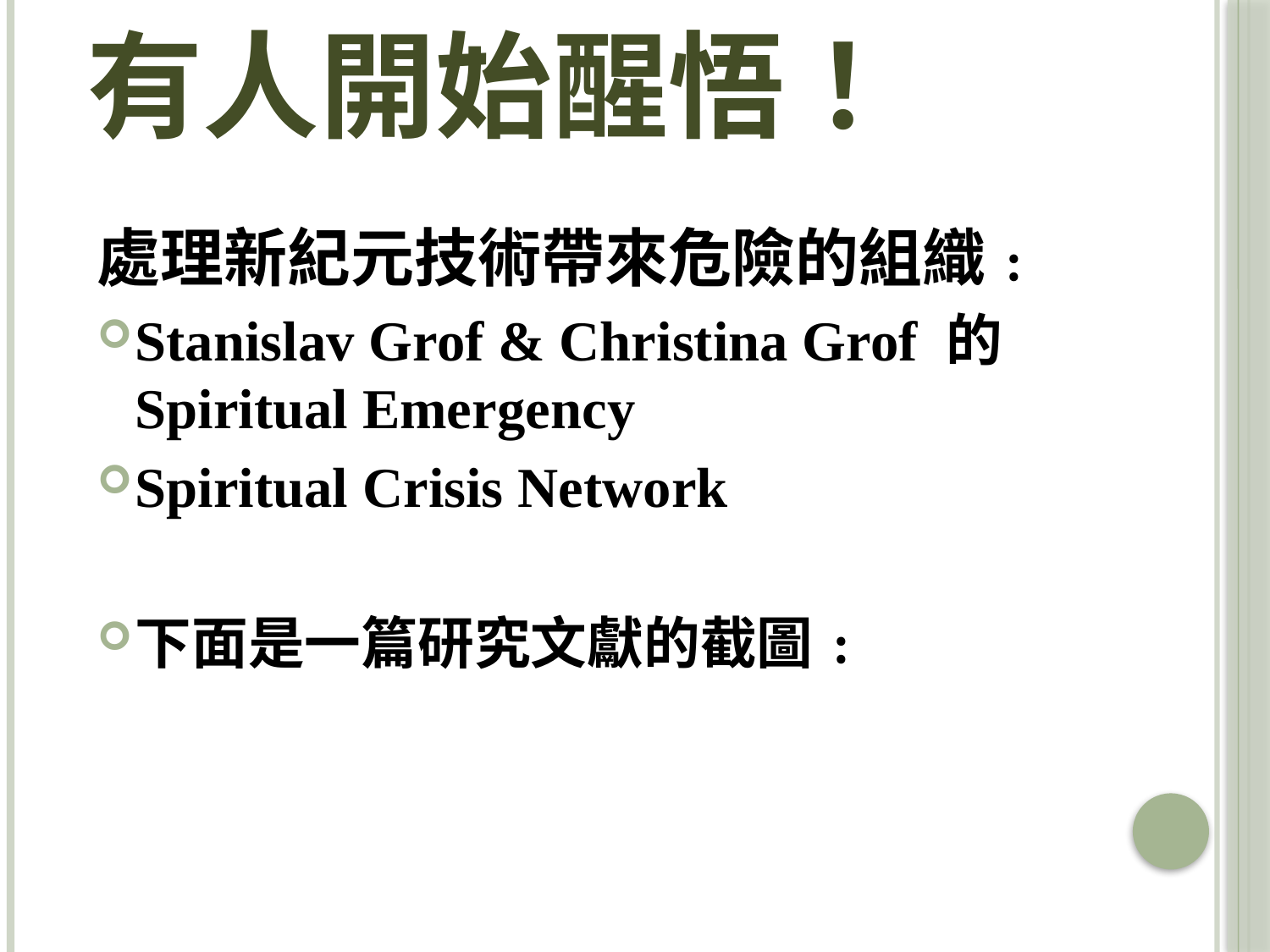

# 有人開始醒悟！
處理新紀元技術帶來危險的組織﹕
Stanislav Grof & Christina Grof 的 Spiritual Emergency
Spiritual Crisis Network

下面是一篇研究文獻的截圖﹕